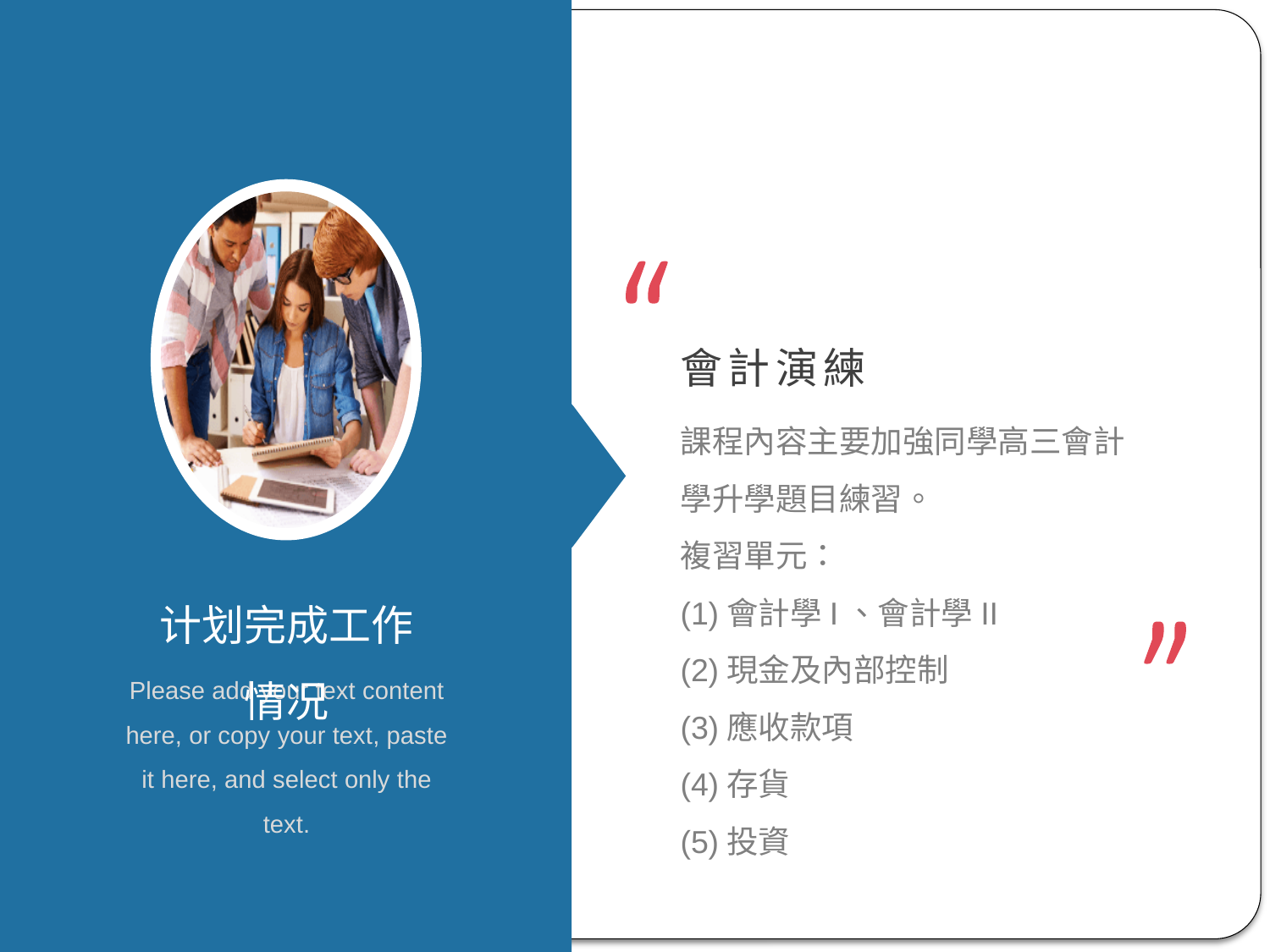

會計演練
課程內容主要加強同學高三會計學升學題目練習。
複習單元：
(1)會計學I、會計學II
(2)現金及內部控制
(3)應收款項
(4)存貨
(5)投資
计划完成工作情况
Please add your text content here, or copy your text, paste it here, and select only the text.